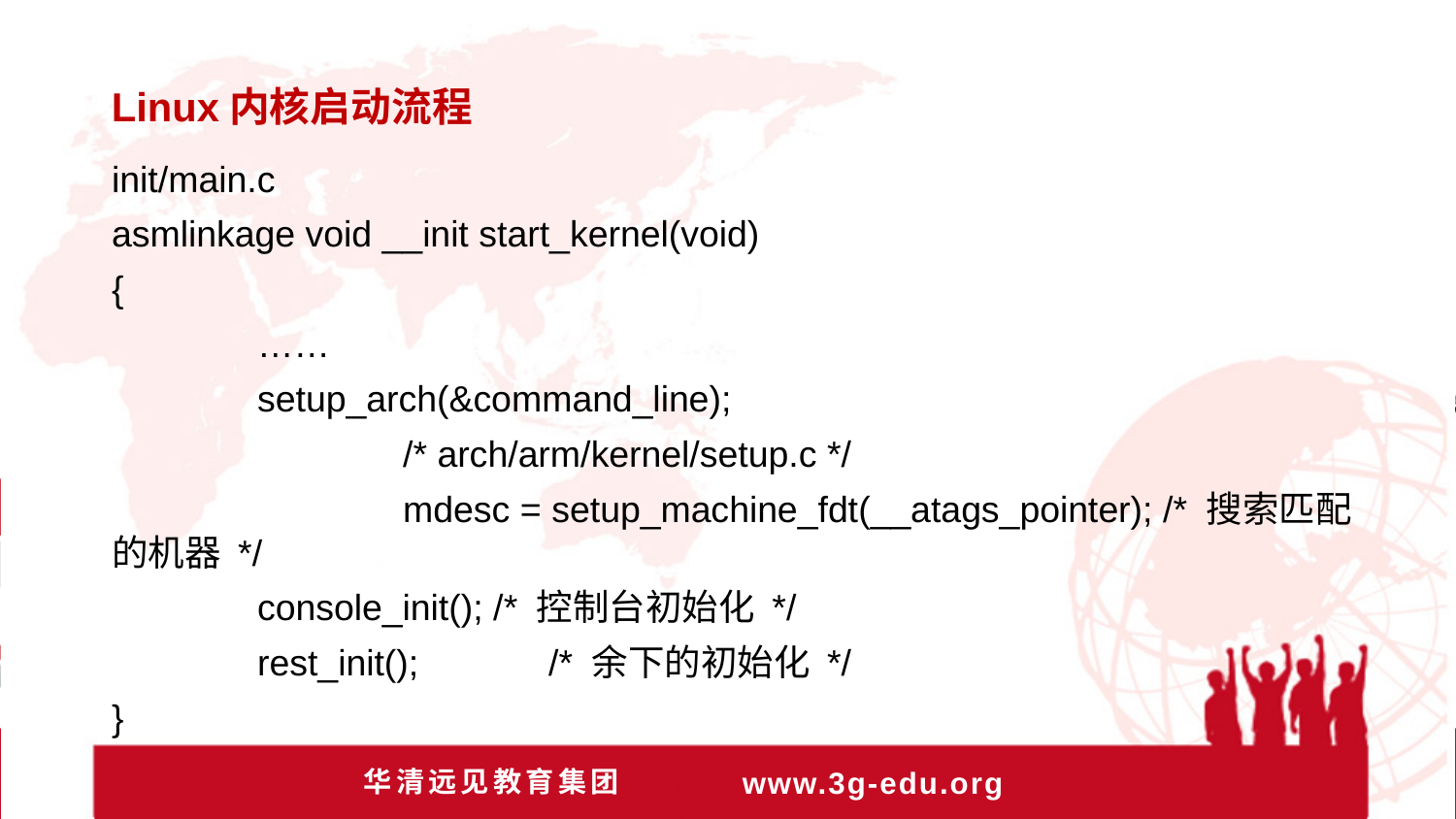

Linux内核启动流程
init/main.c
asmlinkage void __init start_kernel(void)
{
	……
	setup_arch(&command_line);
		/* arch/arm/kernel/setup.c */
		mdesc = setup_machine_fdt(__atags_pointer); /* 搜索匹配的机器 */
	console_init(); /* 控制台初始化 */
	rest_init();	/* 余下的初始化 */
}